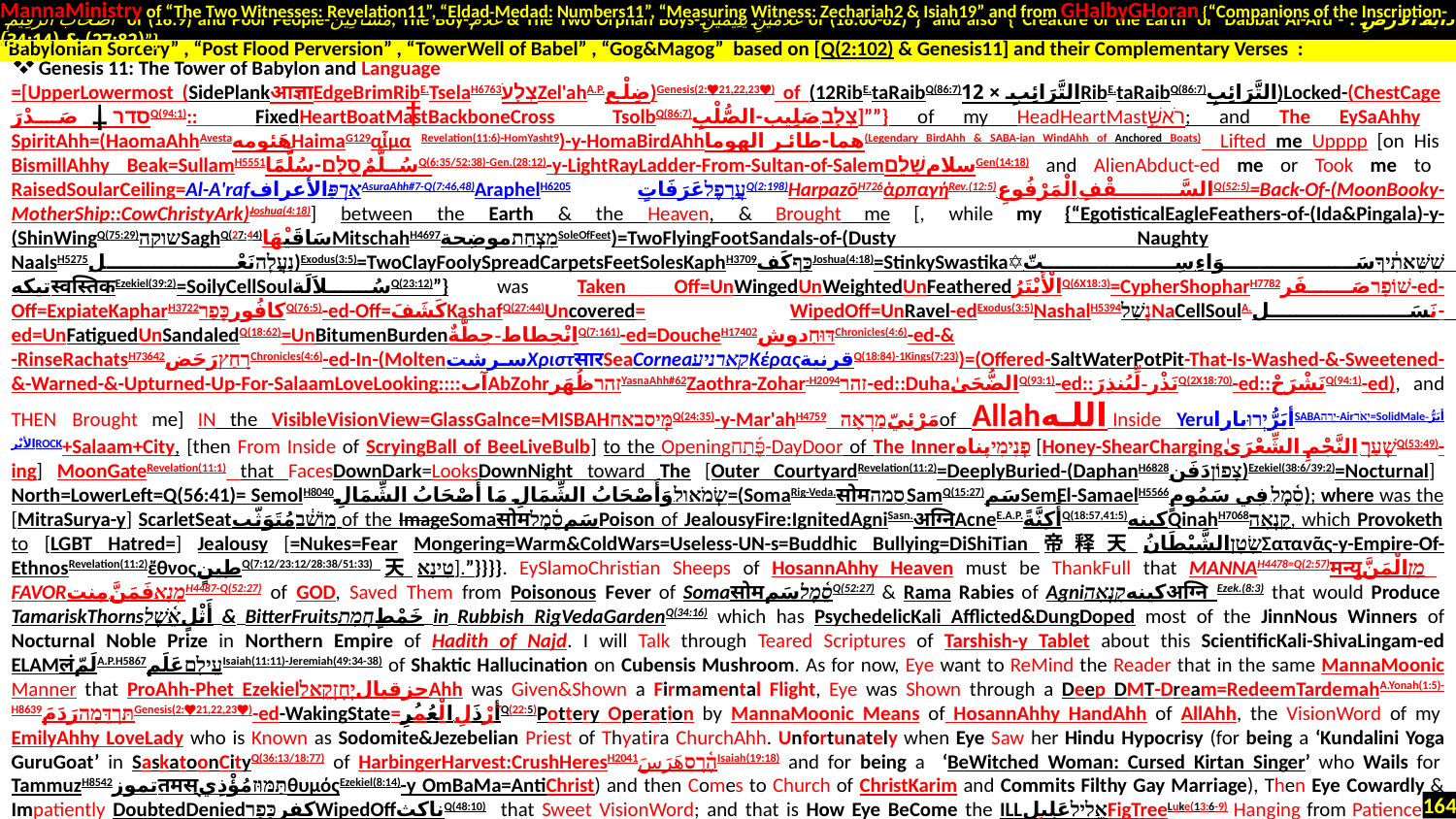

MannaMinistry of “The Two Witnesses: Revelation11”, “Eldad-Medad: Numbers11”, “Measuring Witness: Zechariah2 & Isiah19” and from GHalbyGHoran {“Companions of the Inscription-
 أَصْحَابَ الرَّقِيمِ  of (18:9) and Poor People-مَسَاكِينَ, The Boy-غُلَامُ & The Two Orphan Boys-غُلَامَيْنِ يَتِيمَيْنِ of (18:60-82)”}  and also  {“Creature of the Earth  or  Dabbat Al-Ard - دَابَّةُ الْأَرْضِ : (27:82) & (34:14)”}

Genesis 11: The Tower of Babylon and Language
=[UpperLowermost (SidePlankआज्ञाEdgeBrimRibE.TselaH6763צְלָעֹZel'ahA.P.ضِلْع)Genesis(2:♥21,22,23♥) of (12RibE.taRaibQ(86:7)التَّرَائِبِ × 12RibE.taRaibQ(86:7)التَّرَائِبِ)Locked-(ChestCage סדר  صَدْرَQ(94:1)::  FixedHeartBoatMastBackboneCross  TsolbQ(86:7)צְלָב-صَلِيب-الصُّلْبِ]””} of my HeadHeartMastרֹאשִׁ֑; and The EySaAhhy SpiritAhh=(HaomaAhhAvestaهَئومهHaimaG129αἷμα Revelation(11:6)-HomYasht9)-y-HomaBirdAhhهما-طائر الهوما(Legendary BirdAhh & SABA-ian WindAhh of Anchored Boats)  Lifted me Upppp [on His BismillAhhy Beak=SullamH5551سُلَّمٌסֻלָּם-سُلَّمًاQ(6:35/52:38)-Gen.(28:12)-y-LightRayLadder-From-Sultan-of-SalemسلامשָׁלֵםGen(14:18) and AlienAbduct-ed me or Took me to RaisedSoularCeiling=Al-A'rafאַרְפַּالأعرافAsuraAhh#7-Q(7:46,48)AraphelH6205 עֲרָפֶלعَرَفَاتٍQ(2:198)HarpazōH726ἁρπαγήRev.(12:5).السَّقْفِ الْمَرْفُوعِQ(52:5)=Back-Of-(MoonBooky-MotherShip::CowChristyArk)Joshua(4:18)] between the Earth & the Heaven, & Brought me [, while my {“EgotisticalEagleFeathers-of-(Ida&Pingala)-y-(ShinWingQ(75:29)שוקהSaghQ(27:44)سَاقَيْهَاMitschahH4697מִצְחַתموضِحةSoleOfFeet)=TwoFlyingFootSandals-of-(Dusty Naughty NaalsH5275נַעֲלָהنَعْل)Exodus(3:5)=TwoClayFoolySpreadCarpetsFeetSolesKaphH3709כַּףكَفJoshua(4:18)=StinkySwastika✡שִׁשֵּׁאתִ֔יךָسَوَاءِ سِتّ تیکهस्वस्तिकEzekiel(39:2)=SoilyCellSoulسُلاَلَةQ(23:12)”} was Taken Off=UnWingedUnWeightedUnFeatheredالْأَبْتَرُQ(6X18:3)=CypherShopharH7782שׁוֹפָרصَفَر-ed-Off=ExpiateKapharH3722كافُورכָּפַרQ(76:5)-ed-Off=كَشَفَKashafQ(27:44)Uncovered= WipedOff=UnRavel-edExodus(3:5)NashalH5394נָשַׁלNaCellSoulA.نَسَل-ed=UnFatiguedUnSandaledQ(18:62)=UnBitumenBurdenاِنْحِطاط-حِطَّةٌQ(7:161)-ed=DoucheH1740דּוּחַدوش2Chronicles(4:6)-ed-&
-RinseRachatsH7364רָחַץرَحَض2Chronicles(4:6)-ed-In-(MoltenسرشتΧριστसारSeaCorneaקארניעΚέραςقرنيةQ(18:84)-1Kings(7:23))=(Offered-SaltWaterPotPit-That-Is-Washed-&-Sweetened-&-Warned-&-Upturned-Up-For-SalaamLoveLooking::::آبAbZohrזהרظُهَرYasnaAhh#62Zaothra-Zohar-H2094זהר-ed::DuhaالضُّحَىٰQ(93:1)-ed::نَذْر-لِّيُنذِرَQ(2X18:70)-ed::نَشْرَحْQ(94:1)-ed), and THEN Brought me] IN the VisibleVisionView=GlassGalnce=MISBAHמּ֤יסבאחQ(24:35)-y-Mar'ahH4759 مَرْئِيّמַרְאָהof Allahالله Inside YeruأيَرُّיְרוּیاراSABAיָרָה-Airיְאֹר=SolidMaleأيَرُّ-الأيْرROCK+Salaam+City, [then From Inside of ScryingBall of BeeLiveBulb] to the Openingפֶּ֜תַח-DayDoor of The Innerפְנִימִיپناه [Honey-ShearChargingשְׁעַרְ.النَّجْمِ الشِّعْرَىٰQ(53:49)-ing] MoonGateRevelation(11:1) that FacesDownDark=LooksDownNight toward The [Outer CourtyardRevelation(11:2)=DeeplyBuried-(DaphanH6828צָפוֹןدَفَن)Ezekiel(38:6/39:2)=Nocturnal] North=LowerLeft=Q(56:41)= SemolH8040שְׂמֹאול.وَأَصْحَابُ الشِّمَالِ مَا أَصْحَابُ الشِّمَالِ=(SomaRig-Veda.सोमסמה SamQ(15:27)سَمSemEl-SamaelH5566סֵ֫מֶל.فِي سَمُومٍ); where was the [MitraSurya-y] ScarletSeatמוֹשַׁ֔בمُتَوَثّب of the ImageSomaसोमسَمסֵ֫מֶלPoison of JealousyFire:IgnitedAgniSasn.अग्निAcneE.A.P.أَكِنَّةًQ(18:57,41:5)کینهQinahH7068קִנְאָה, which Provoketh to [LGBT Hatred=] Jealousy [=Nukes=Fear Mongering=Warm&ColdWars=Useless-UN-s=Buddhic Bullying=DiShiTian帝释天שָׂטָןالشَّيْطَانُΣατανᾶς-y-Empire-Of-EthnosRevelation(11:2)ἔθνοςطِينٍQ(7:12/23:12/28:38/51:33)天טִינָא].”}}}}. EySlamoChristian Sheeps of HosannAhhy Heaven must be ThankFull that MANNAH4478=Q(2:57)मन्युמָןالْمَنَّ  FAVORמָנָאفَمَنَّ.مِنتH4487-Q(52:27) of GOD, Saved Them from Poisonous Fever of Somaसोमסֵ֫מֶלسَمQ(52:27) & Rama Rabies of Agniكينهקִנְאָהअग्नि Ezek.(8:3) that would Produce TamariskThornsأَثْلٍאֵ֫שֶׁל & BitterFruitsخَمْطٍחֲמָת in Rubbish RigVedaGardenQ(34:16) which has PsychedelicKali Afflicted&DungDoped most of the JinnNous Winners of Nocturnal Noble Prize in Northern Empire of Hadith of Najd. I will Talk through Teared Scriptures of Tarshish-y Tablet about this ScientificKali-ShivaLingam-ed ELAMलंلَمّA.P.H5867עֵילָםعَلَمIsaiah(11:11)-Jeremiah(49:34-38) of Shaktic Hallucination on Cubensis Mushroom. As for now, Eye want to ReMind the Reader that in the same MannaMoonic Manner that ProAhh-Phet EzekielحزقيالיְחֶזְקֵאלAhh was Given&Shown a Firmamental Flight, Eye was Shown through a Deep DMT-Dream=RedeemTardemahA.Yonah(1:5)-H8639תַּרְדֵּמָהرَدَمَGenesis(2:♥21,22,23♥)-ed-WakingState=أَرْذَلِ الْعُمُرِQ(22:5)Pottery Operation by MannaMoonic Means of HosannAhhy HandAhh of AllAhh, the VisionWord of my EmilyAhhy LoveLady who is Known as Sodomite&Jezebelian Priest of Thyatira ChurchAhh. Unfortunately when Eye Saw her Hindu Hypocrisy (for being a ‘Kundalini Yoga GuruGoat’ in SaskatoonCityQ(36:13/18:77) of HarbingerHarvest:CrushHeresH2041הֶ֫רֶסهَرَسَIsaiah(19:18) and for being a  ‘BeWitched Woman: Cursed Kirtan Singer’ who Wails for TammuzH8542تموزतमस्תַּמּוּזمُؤْذِيθυμόςEzekiel(8:14)-y OmBaMa=AntiChrist) and then Comes to Church of ChristKarim and Commits Filthy Gay Marriage), Then Eye Cowardly & Impatiently DoubtedDeniedکفرכָּפַרWipedOffناكِثQ(48:10)  that Sweet VisionWord; and that is How Eye BeCome the ILLאֱלִילعَلِيلFigTreeLuke(13:6-9) Hanging from Patience of AllAhh & Intercession of EySaAhhy SULTAN & Imam HUSAYNالحسينAhh & MahdiAhh-y (ABBA SALEHQ(18:82)أَبُوهُمَا صَالِحًاסֶ֫לָה). Although Hypocrite EmilyAhh is a Homosexual Hindu in the ChurchAhh and a Kundalini Yoga Guru that Practices the Deep Teachings of SaTaNaMaRev.(2:24) and a Serpentine Student of Yogi Bhajan (a Monstrous Goliath-y Giant), yet her Parents are Christians and that is Why by Sending me to her, ChristKarim has Given her+me=usQ(81:7) Time to
“Babylonian Sorcery” , “Post Flood Perversion” , “TowerWell of Babel” , “Gog&Magog”  based on [Q(2:102) & Genesis11] and their Complementary Verses  :
†
†
164